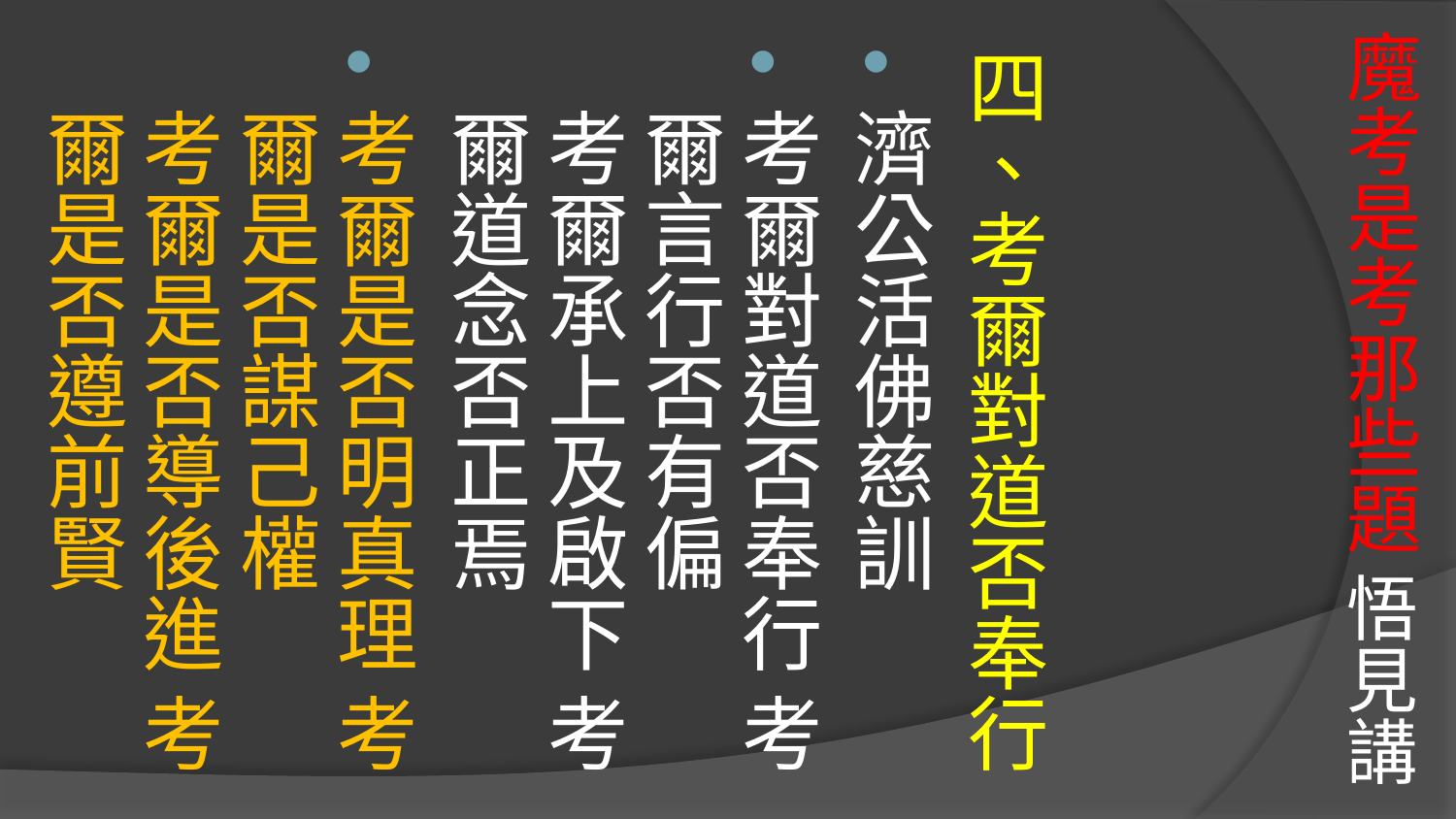

# 魔考是考那些題 悟見講
四、考爾對道否奉行
濟公活佛慈訓
考爾對道否奉行 考爾言行否有偏
考爾承上及啟下 考爾道念否正焉
考爾是否明真理 考爾是否謀己權
考爾是否導後進 考爾是否遵前賢